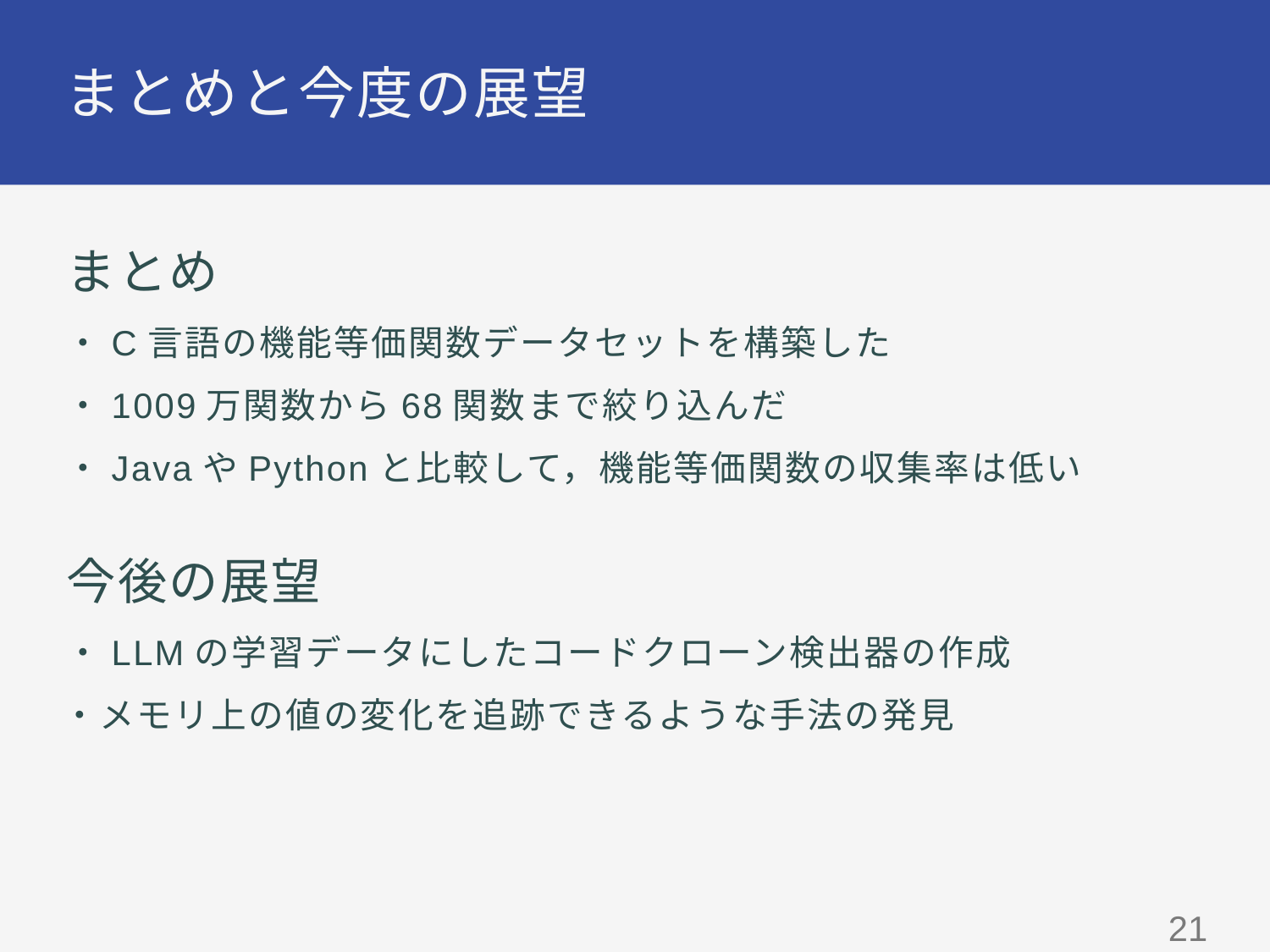

# まとめと今度の展望
まとめ
・C言語の機能等価関数データセットを構築した
・1009万関数から68関数まで絞り込んだ
・JavaやPythonと比較して，機能等価関数の収集率は低い

今後の展望
・LLMの学習データにしたコードクローン検出器の作成
・メモリ上の値の変化を追跡できるような手法の発見

21